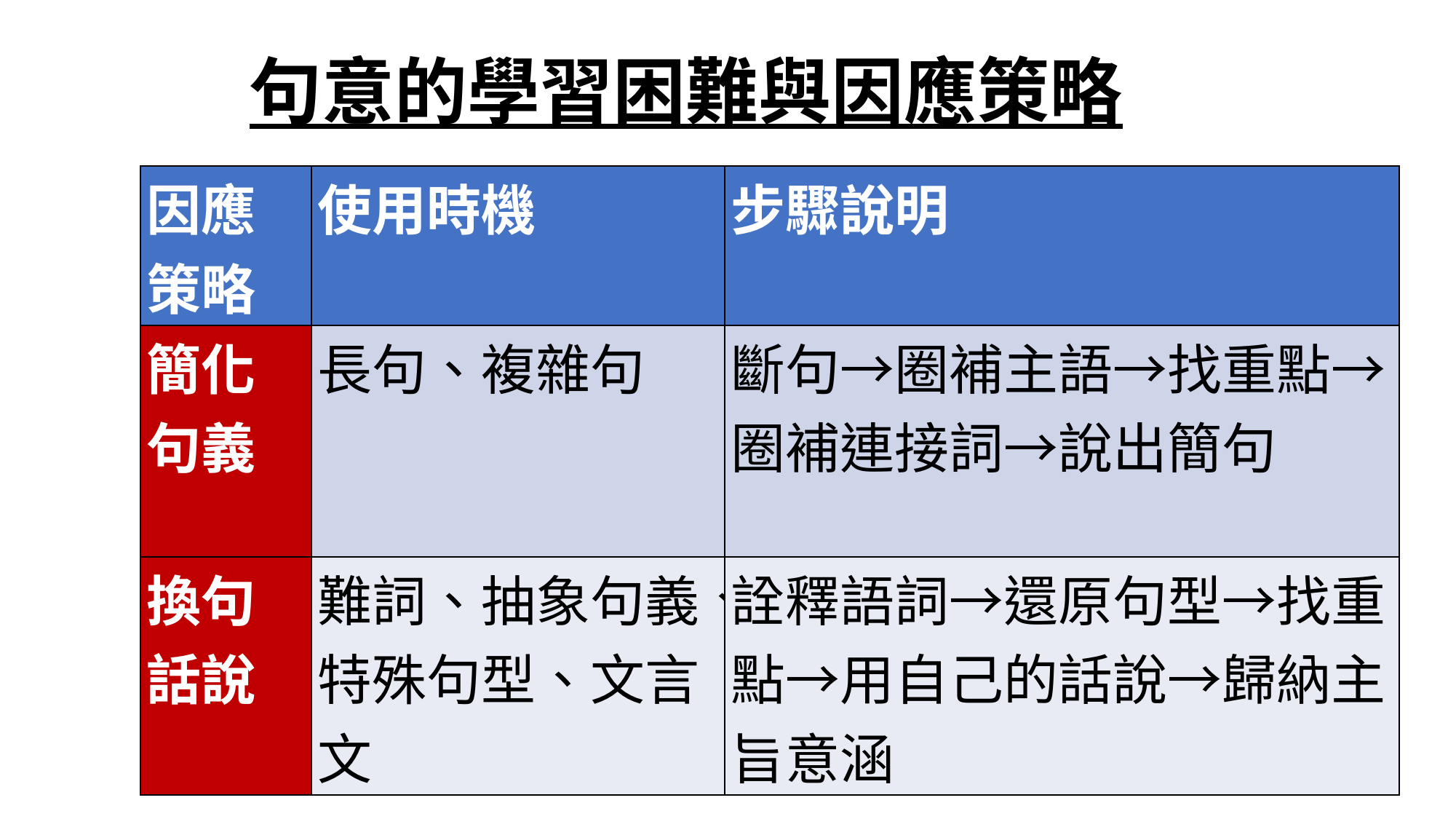

# 句意的學習困難與因應策略
| 因應策略 | 使用時機 | 步驟說明 |
| --- | --- | --- |
| 簡化句義 | 長句、複雜句 | 斷句→圈補主語→找重點→圈補連接詞→說出簡句 |
| 換句話說 | 難詞、抽象句義、特殊句型、文言文 | 詮釋語詞→還原句型→找重點→用自己的話說→歸納主旨意涵 |